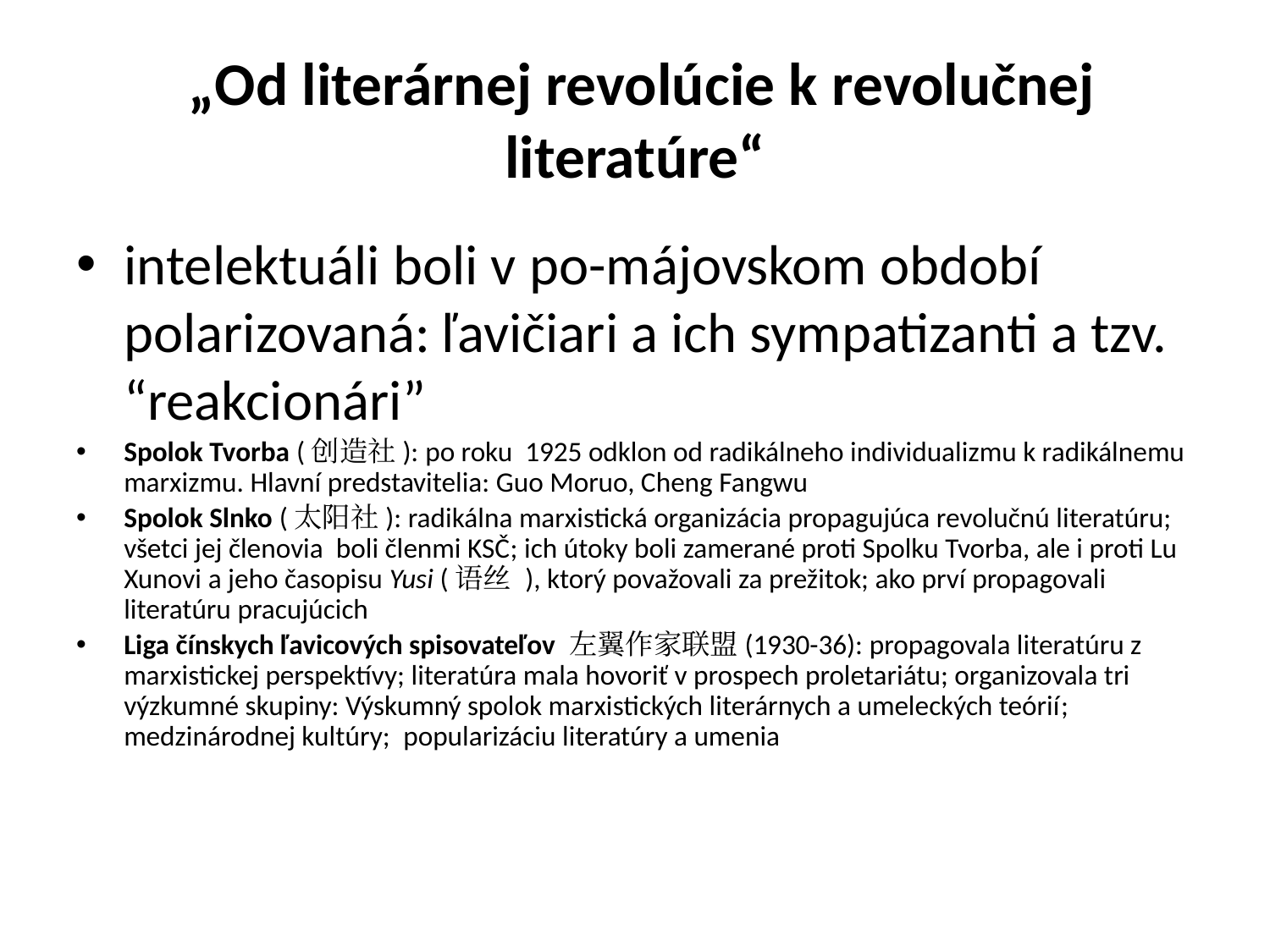

# „Od literárnej revolúcie k revolučnej literatúre“
intelektuáli boli v po-májovskom období polarizovaná: ľavičiari a ich sympatizanti a tzv. “reakcionári”
Spolok Tvorba (创造社): po roku  1925 odklon od radikálneho individualizmu k radikálnemu marxizmu. Hlavní predstavitelia: Guo Moruo, Cheng Fangwu
Spolok Slnko (太阳社): radikálna marxistická organizácia propagujúca revolučnú literatúru; všetci jej členovia  boli členmi KSČ; ich útoky boli zamerané proti Spolku Tvorba, ale i proti Lu Xunovi a jeho časopisu Yusi (语丝 ), ktorý považovali za prežitok; ako prví propagovali literatúru pracujúcich
Liga čínskych ľavicových spisovateľov 左翼作家联盟(1930-36): propagovala literatúru z marxistickej perspektívy; literatúra mala hovoriť v prospech proletariátu; organizovala tri výzkumné skupiny: Výskumný spolok marxistických literárnych a umeleckých teórií; medzinárodnej kultúry;  popularizáciu literatúry a umenia